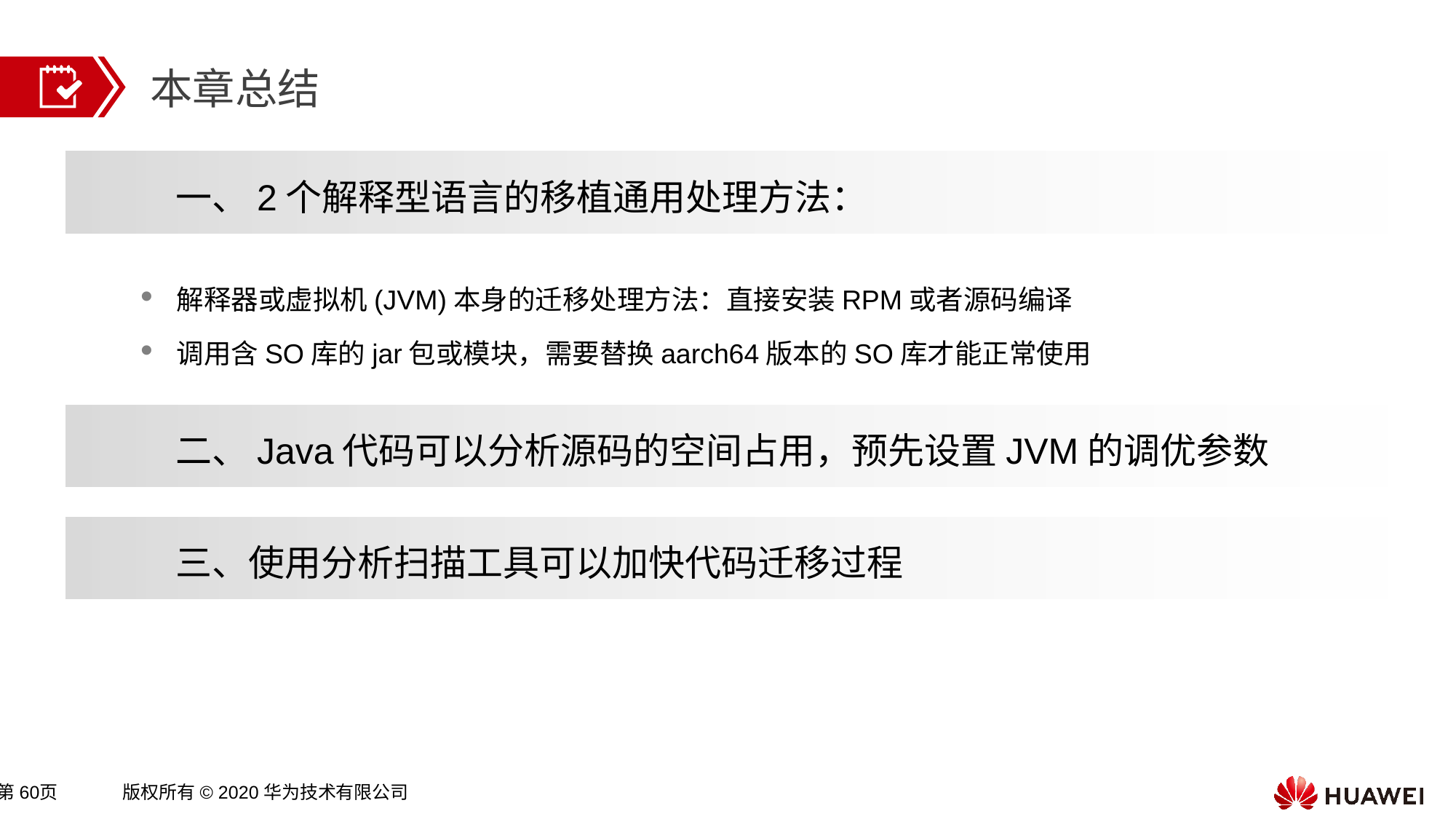

本章总结

一、2个解释型语言的移植通用处理方法：
解释器或虚拟机(JVM)本身的迁移处理方法：直接安装RPM或者源码编译
调用含SO库的jar包或模块，需要替换aarch64版本的SO库才能正常使用

二、Java代码可以分析源码的空间占用，预先设置JVM的调优参数

三、使用分析扫描工具可以加快代码迁移过程